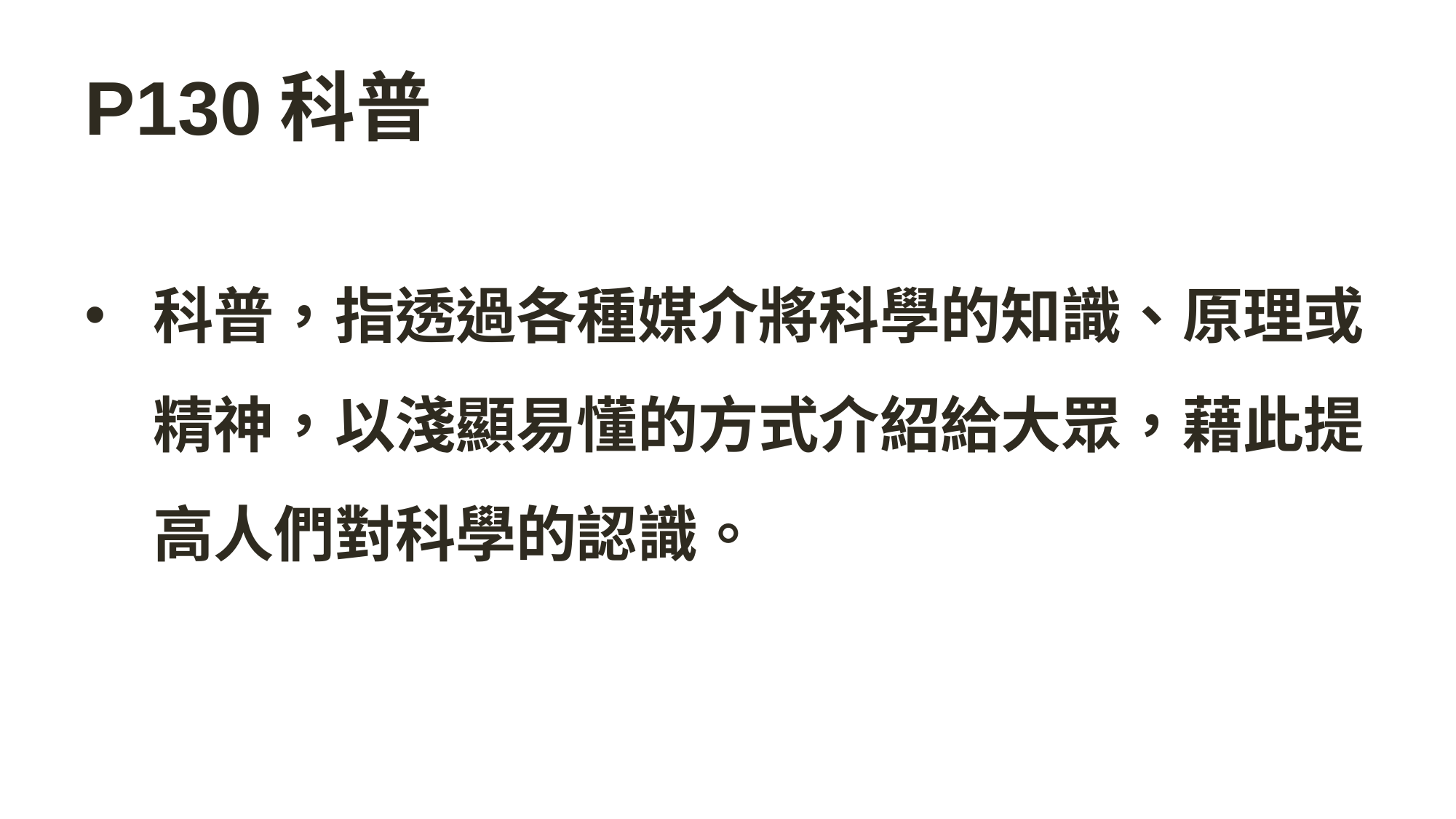

P130科普
科普，指透過各種媒介將科學的知識、原理或精神，以淺顯易懂的方式介紹給大眾，藉此提高人們對科學的認識。